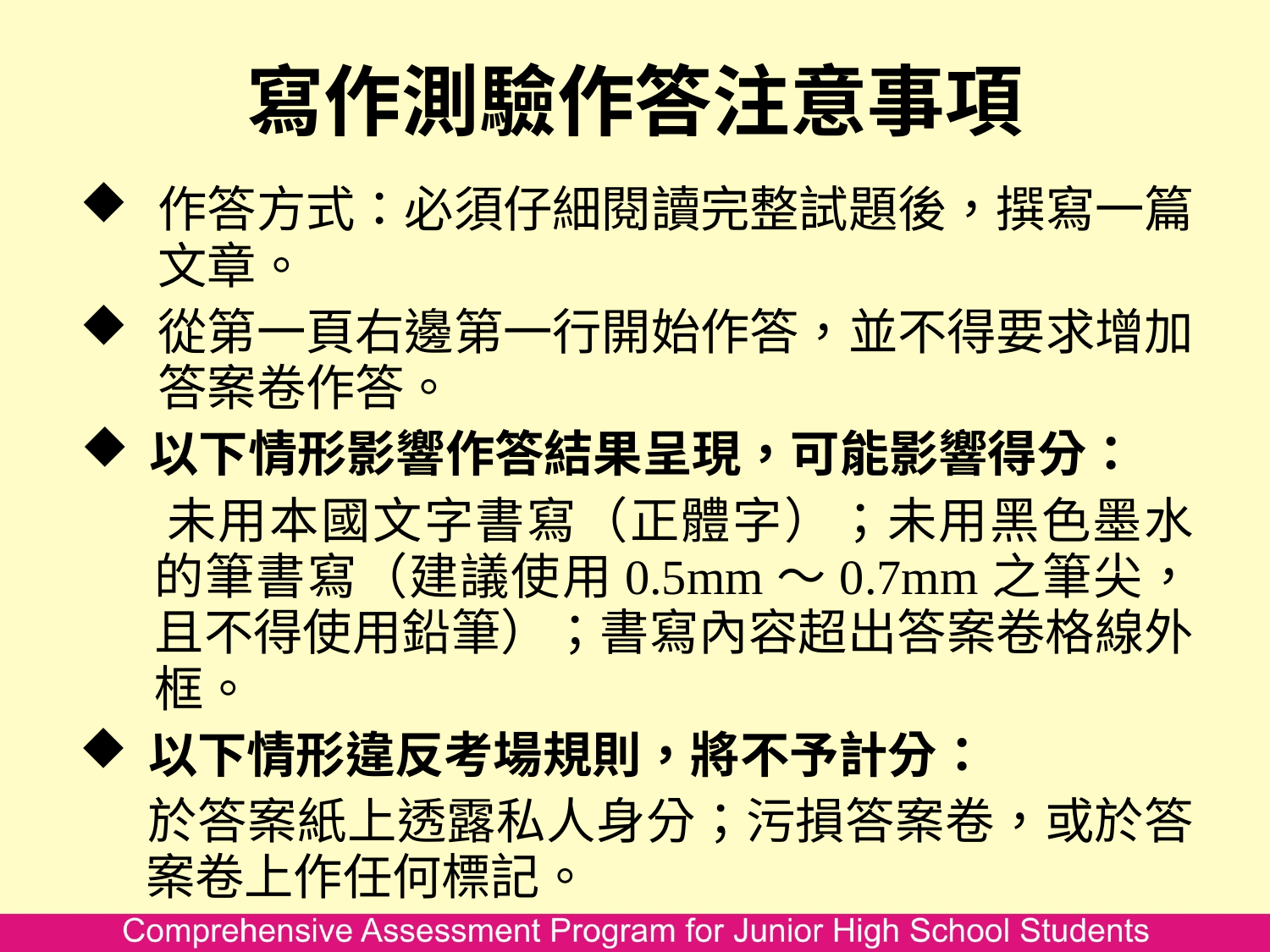

# 寫作測驗作答注意事項
作答方式：必須仔細閱讀完整試題後，撰寫一篇文章。
從第一頁右邊第一行開始作答，並不得要求增加答案卷作答。
以下情形影響作答結果呈現，可能影響得分：
   未用本國文字書寫（正體字）；未用黑色墨水的筆書寫（建議使用0.5mm〜0.7mm之筆尖，且不得使用鉛筆）；書寫內容超出答案卷格線外框。
以下情形違反考場規則，將不予計分：
   	於答案紙上透露私人身分；污損答案卷，或於答案卷上作任何標記。